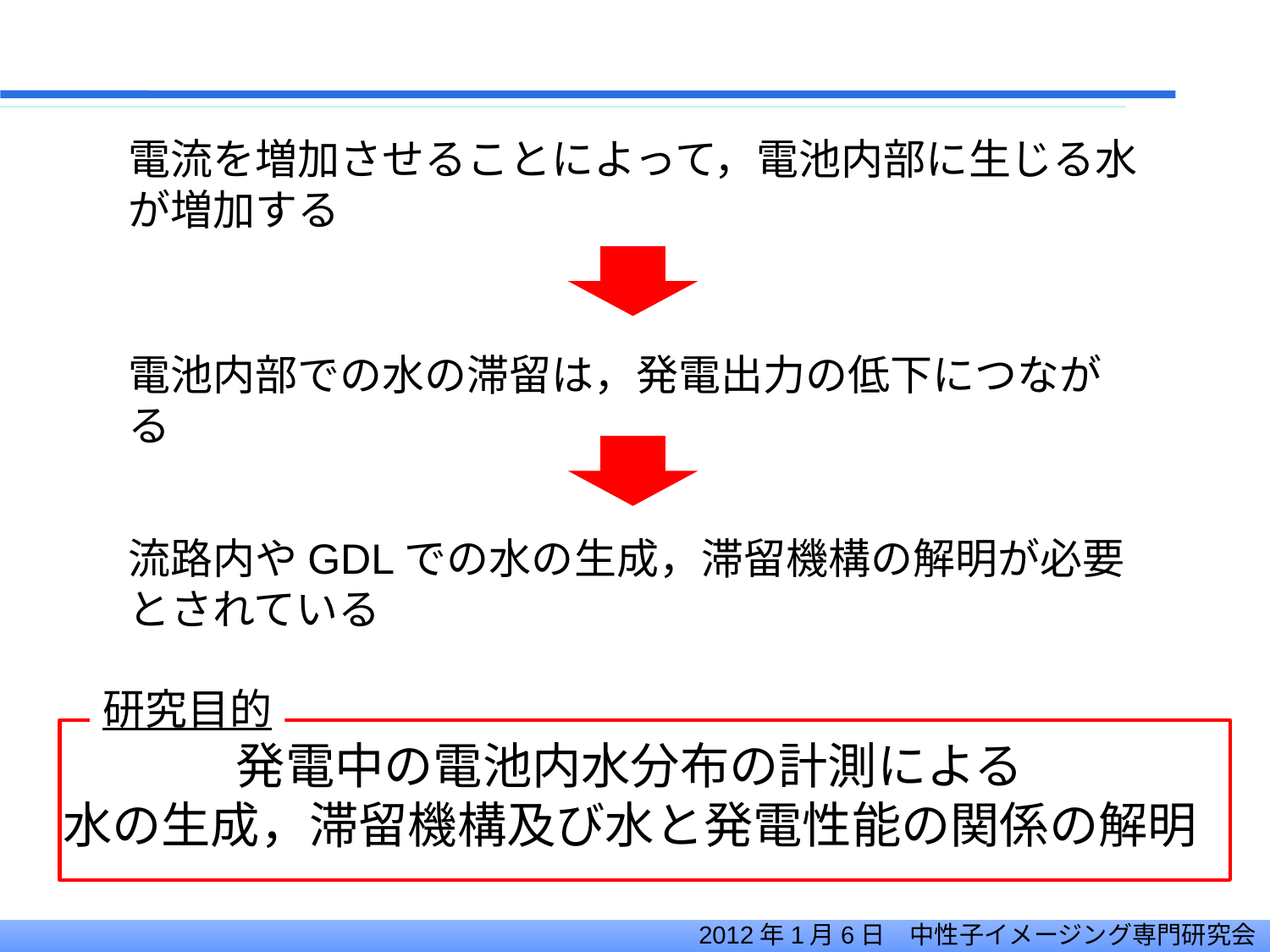

電流を増加させることによって，電池内部に生じる水が増加する

電池内部での水の滞留は，発電出力の低下につながる

流路内やGDLでの水の生成，滞留機構の解明が必要とされている
研究目的

発電中の電池内水分布の計測による
水の生成，滞留機構及び水と発電性能の関係の解明